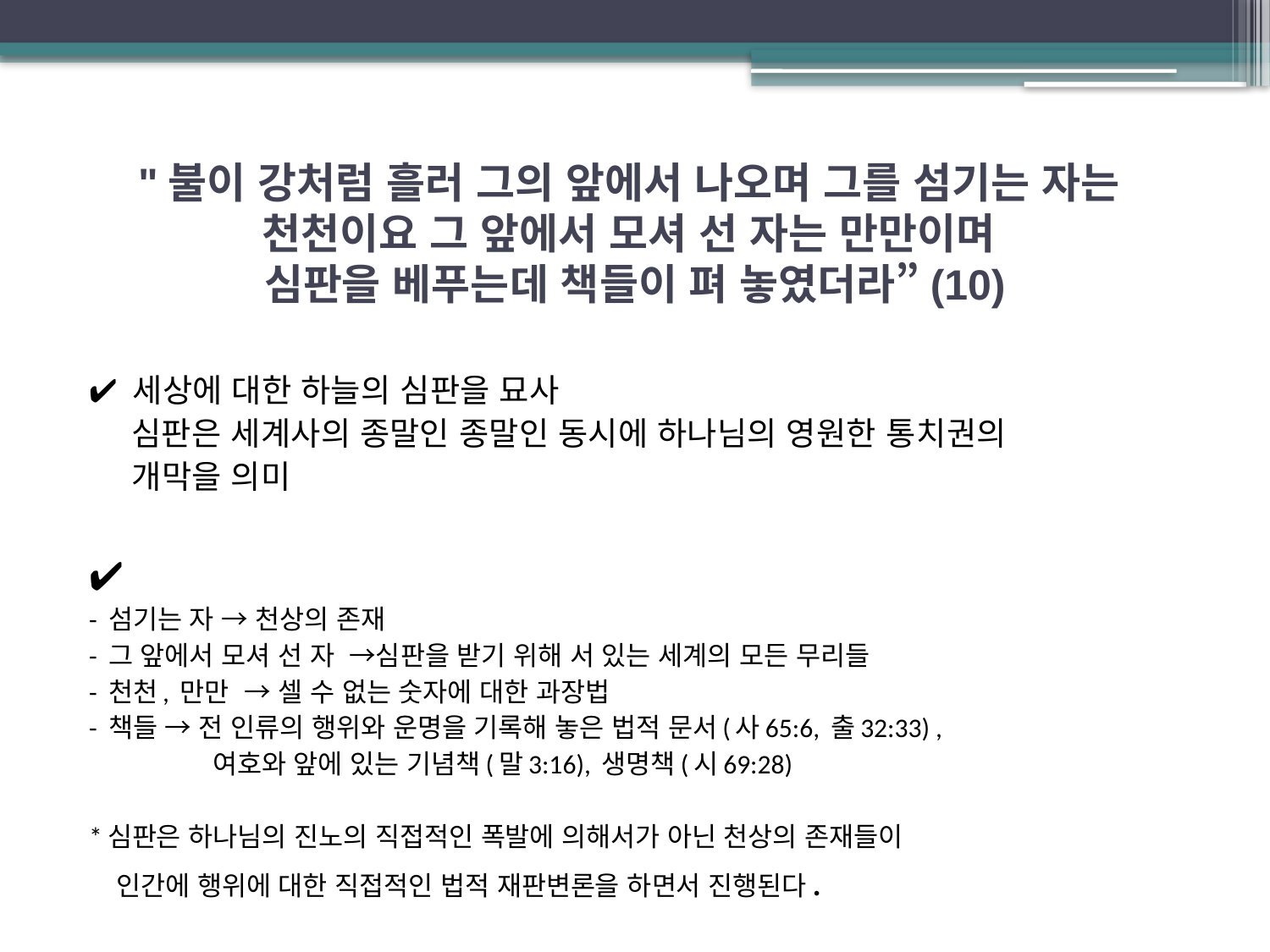

# "불이 강처럼 흘러 그의 앞에서 나오며 그를 섬기는 자는 천천이요 그 앞에서 모셔 선 자는 만만이며 심판을 베푸는데 책들이 펴 놓였더라”(10)

✔ 세상에 대한 하늘의 심판을 묘사
    심판은 세계사의 종말인 종말인 동시에 하나님의 영원한 통치권의
    개막을 의미

✔
- 섬기는 자 → 천상의 존재
- 그 앞에서 모셔 선 자  →심판을 받기 위해 서 있는 세계의 모든 무리들
- 천천, 만만  → 셀 수 없는 숫자에 대한 과장법
- 책들 → 전 인류의 행위와 운명을 기록해 놓은 법적 문서(사65:6, 출32:33) ,
                여호와 앞에 있는 기념책(말3:16), 생명책(시69:28)

*심판은 하나님의 진노의 직접적인 폭발에 의해서가 아닌 천상의 존재들이
   인간에 행위에 대한 직접적인 법적 재판변론을 하면서 진행된다.